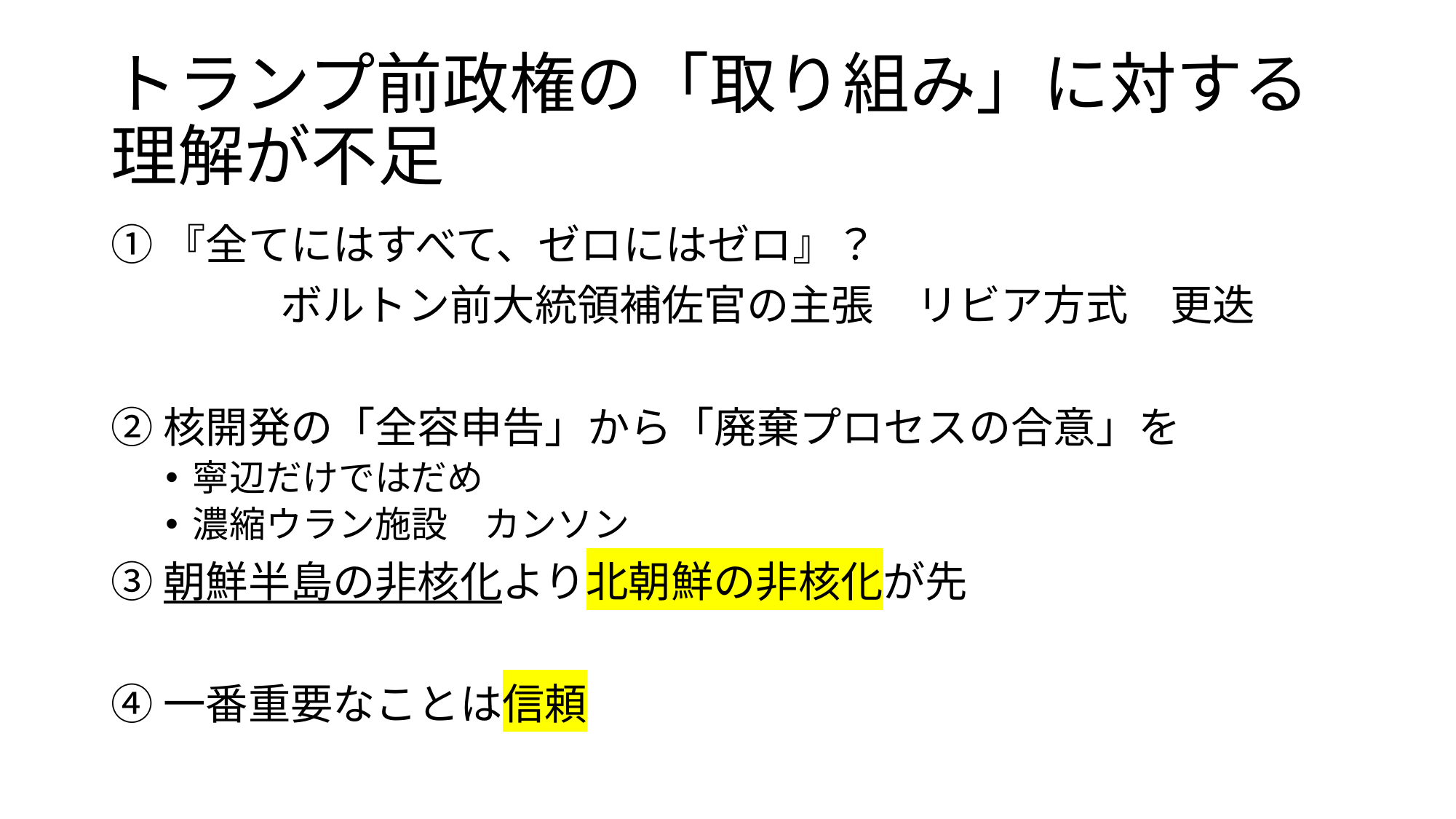

# トランプ前政権の「取り組み」に対する 理解が不足
①『全てにはすべて、ゼロにはゼロ』？
　　　　ボルトン前大統領補佐官の主張　リビア方式　更迭

②核開発の「全容申告」から「廃棄プロセスの合意」を
寧辺だけではだめ
濃縮ウラン施設　カンソン
③朝鮮半島の非核化より北朝鮮の非核化が先

④一番重要なことは信頼